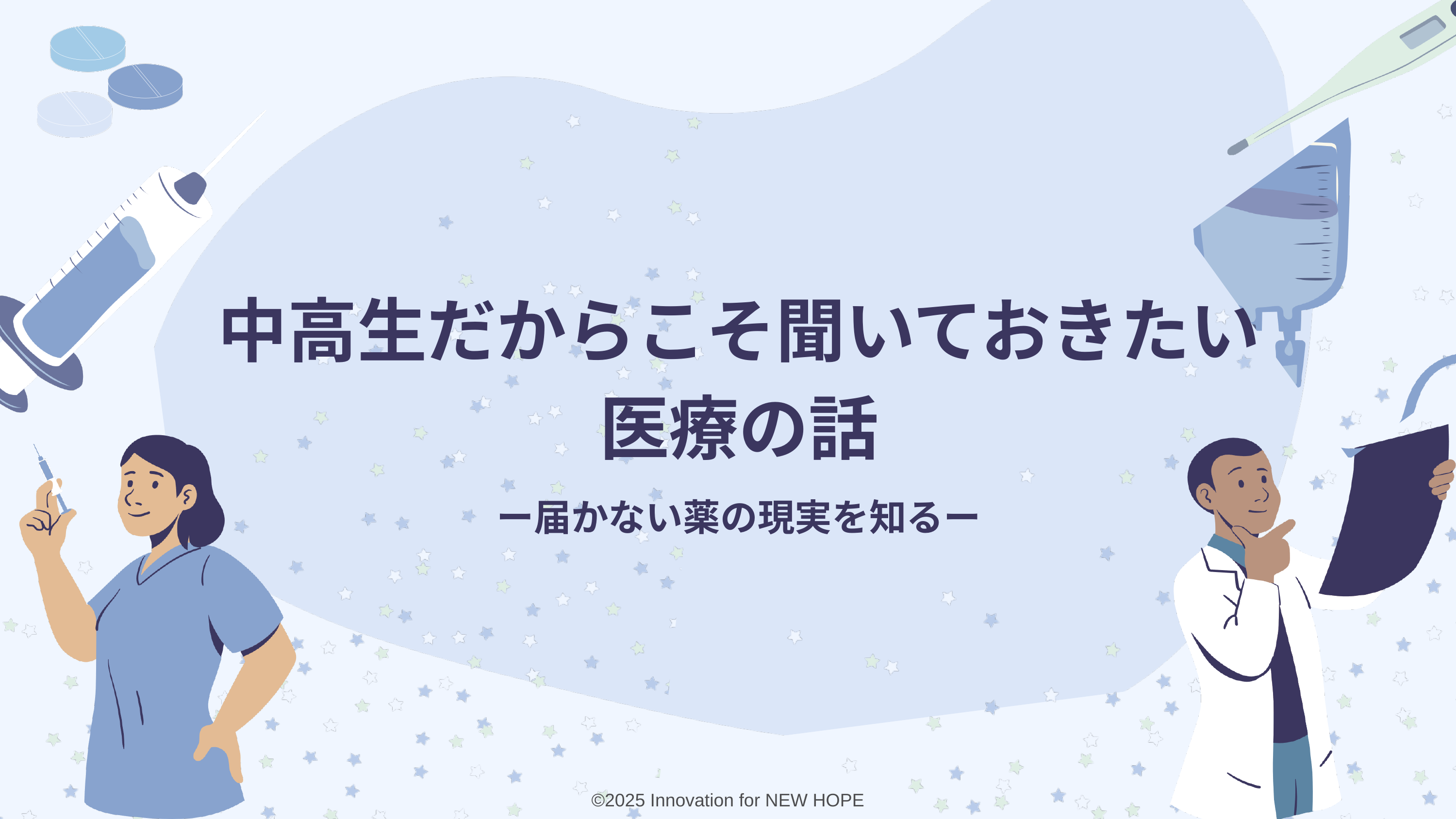

中高生だからこそ聞いておきたい
医療の話

ー届かない薬の現実を知るー
©2025 Innovation for NEW HOPE